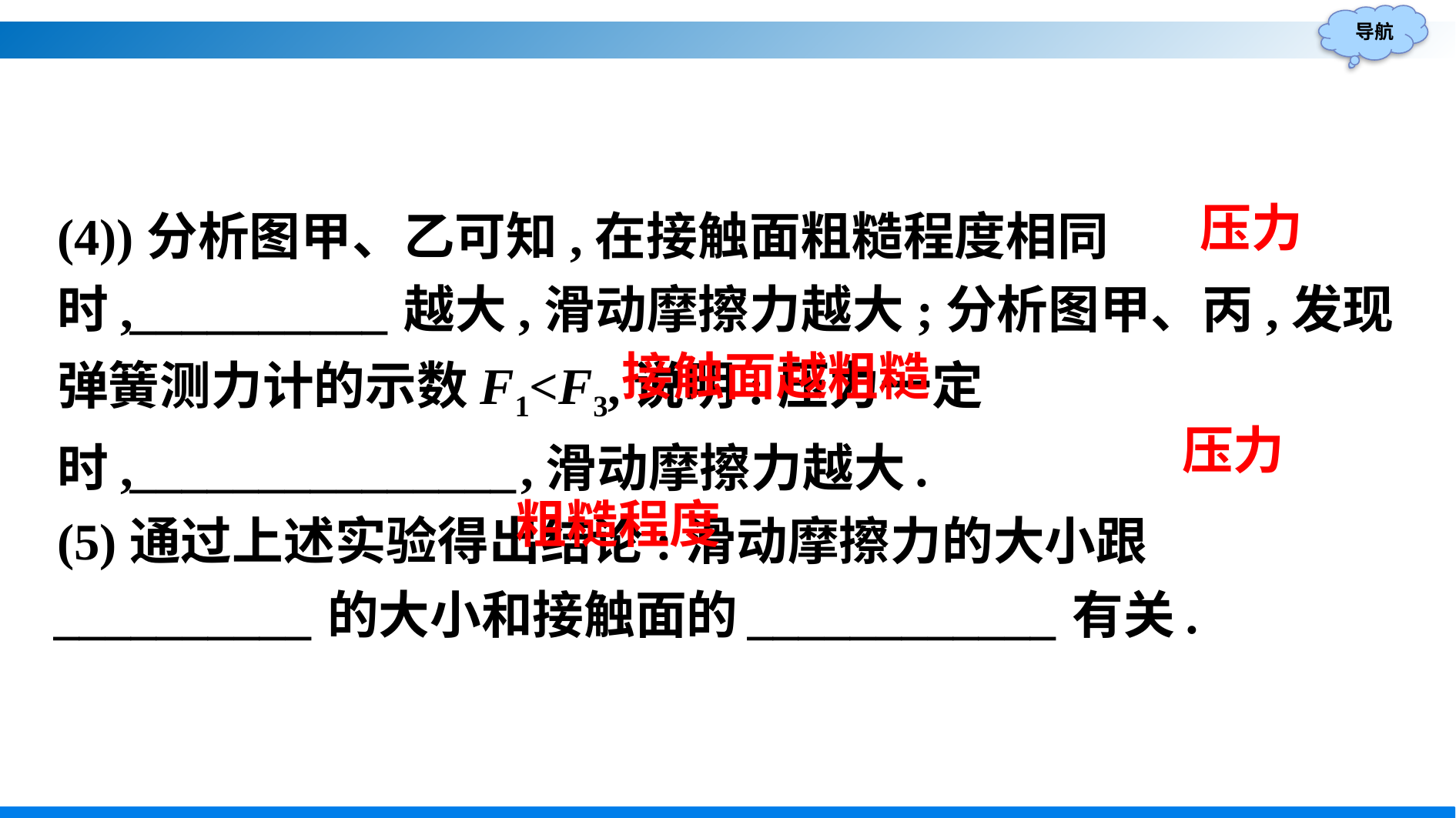

(4))分析图甲、乙可知,在接触面粗糙程度相同时,__________越大,滑动摩擦力越大;分析图甲、丙,发现弹簧测力计的示数F1<F3,说明:压力一定时,_______________,滑动摩擦力越大.
(5)通过上述实验得出结论:滑动摩擦力的大小跟__________的大小和接触面的____________有关.
压力
接触面越粗糙
压力
粗糙程度